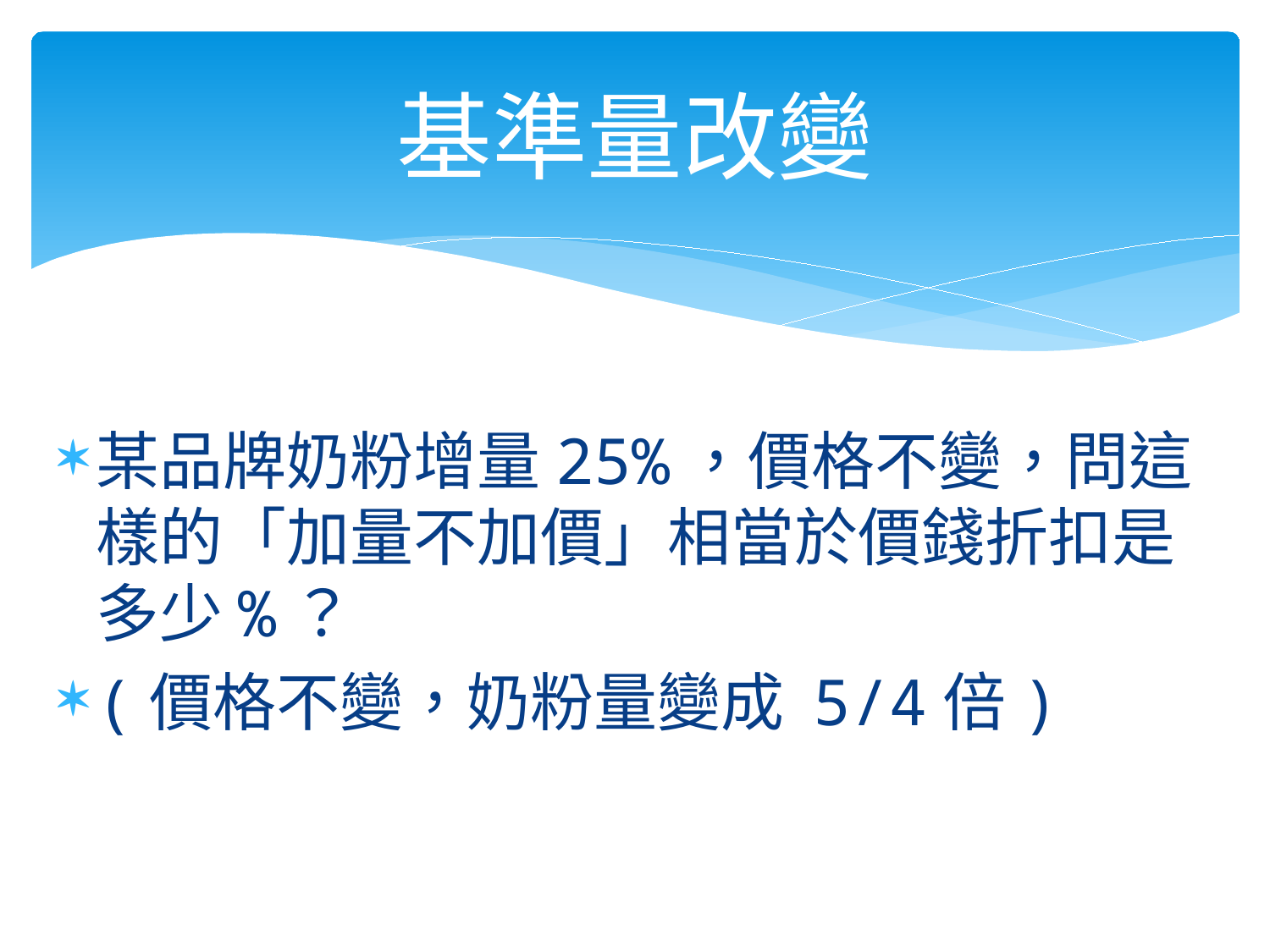

# 基準量改變

某品牌奶粉增量25%，價格不變，問這樣的「加量不加價」相當於價錢折扣是多少%？
(價格不變，奶粉量變成 5/4倍)